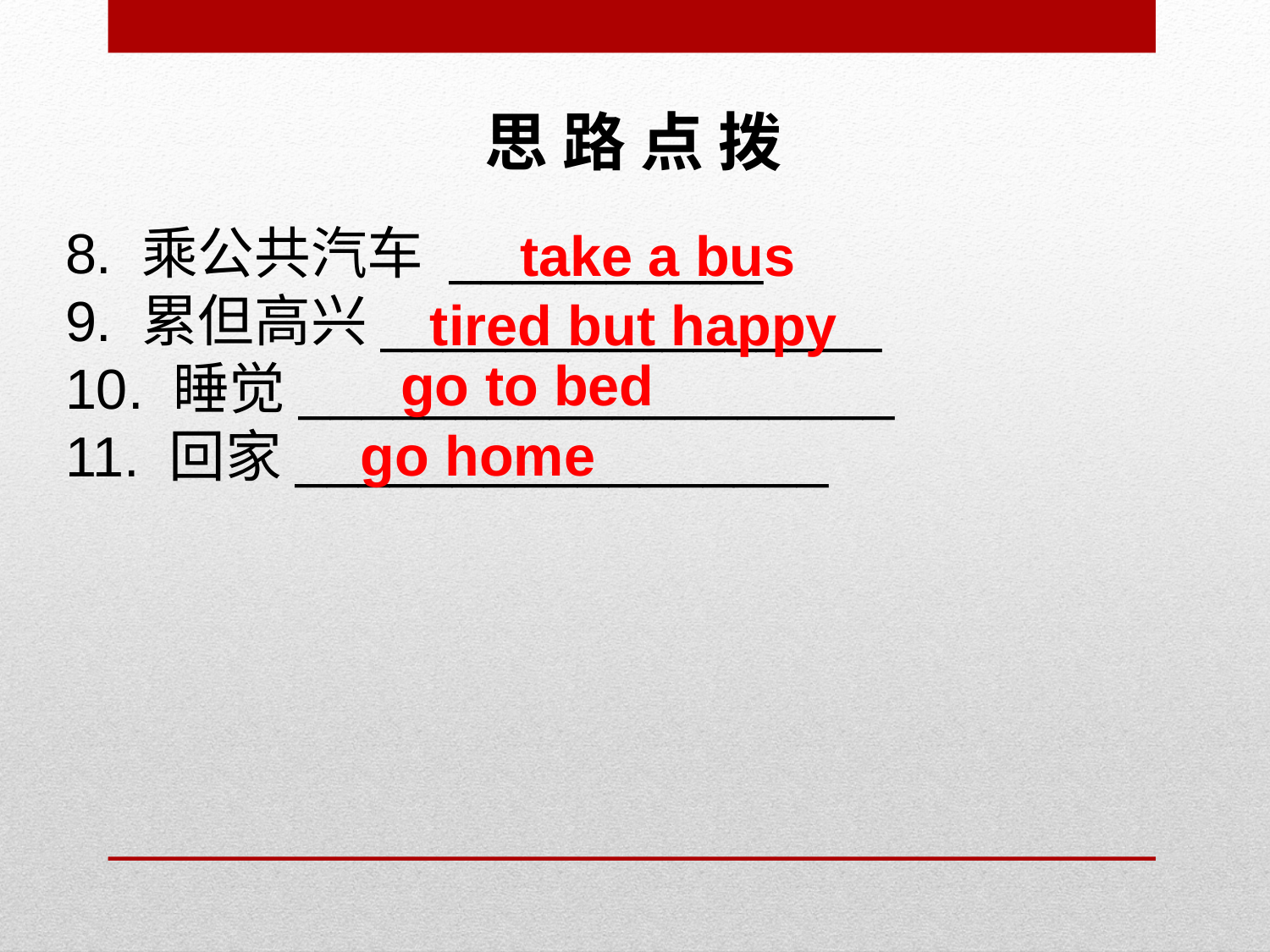

思 路 点 拨
8. 乘公共汽车 __________
9. 累但高兴________________
10. 睡觉___________________
11. 回家_________________
take a bus
tired but happy
go to bed
go home